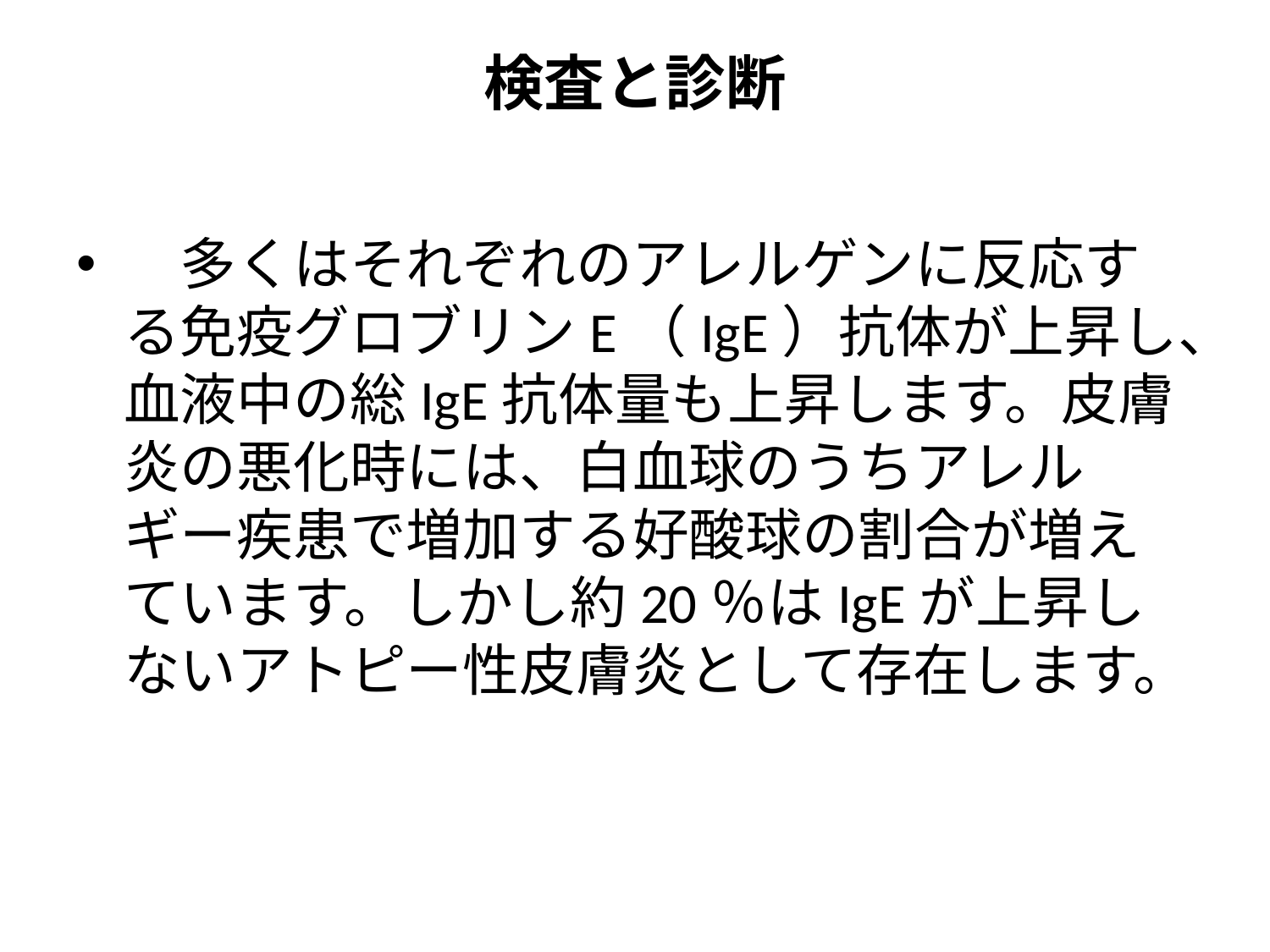

# 検査と診断
　多くはそれぞれのアレルゲンに反応する免疫グロブリンE（IgE）抗体が上昇し、血液中の総IgE抗体量も上昇します。皮膚炎の悪化時には、白血球のうちアレルギー疾患で増加する好酸球の割合が増えています。しかし約20％はIgEが上昇しないアトピー性皮膚炎として存在します。